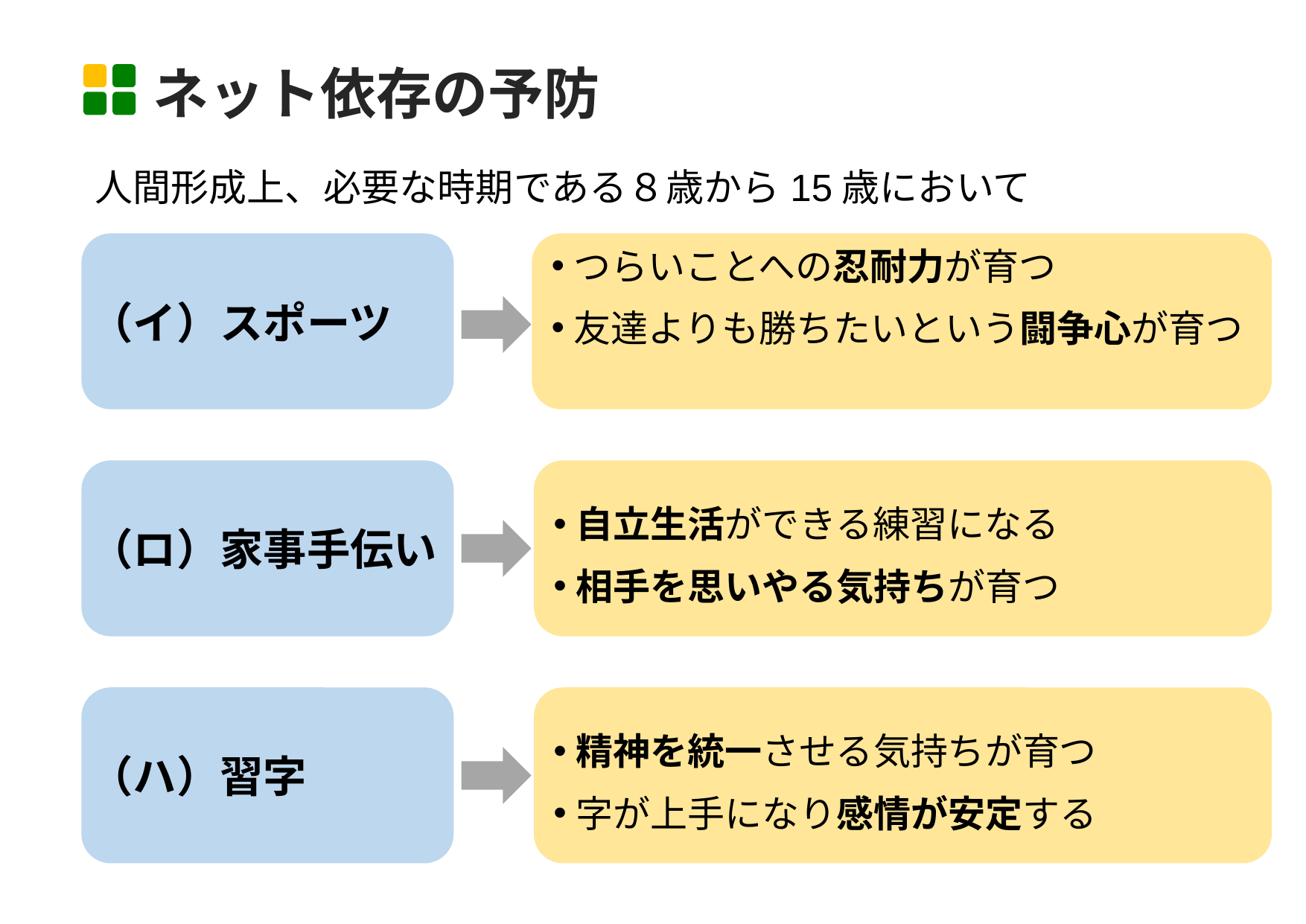

ネット依存の予防

人間形成上、必要な時期である８歳から15歳において
（イ）スポーツ
つらいことへの忍耐力が育つ
友達よりも勝ちたいという闘争心が育つ

（ロ）家事手伝い
自立生活ができる練習になる
相手を思いやる気持ちが育つ

（ハ）習字
精神を統一させる気持ちが育つ
字が上手になり感情が安定する